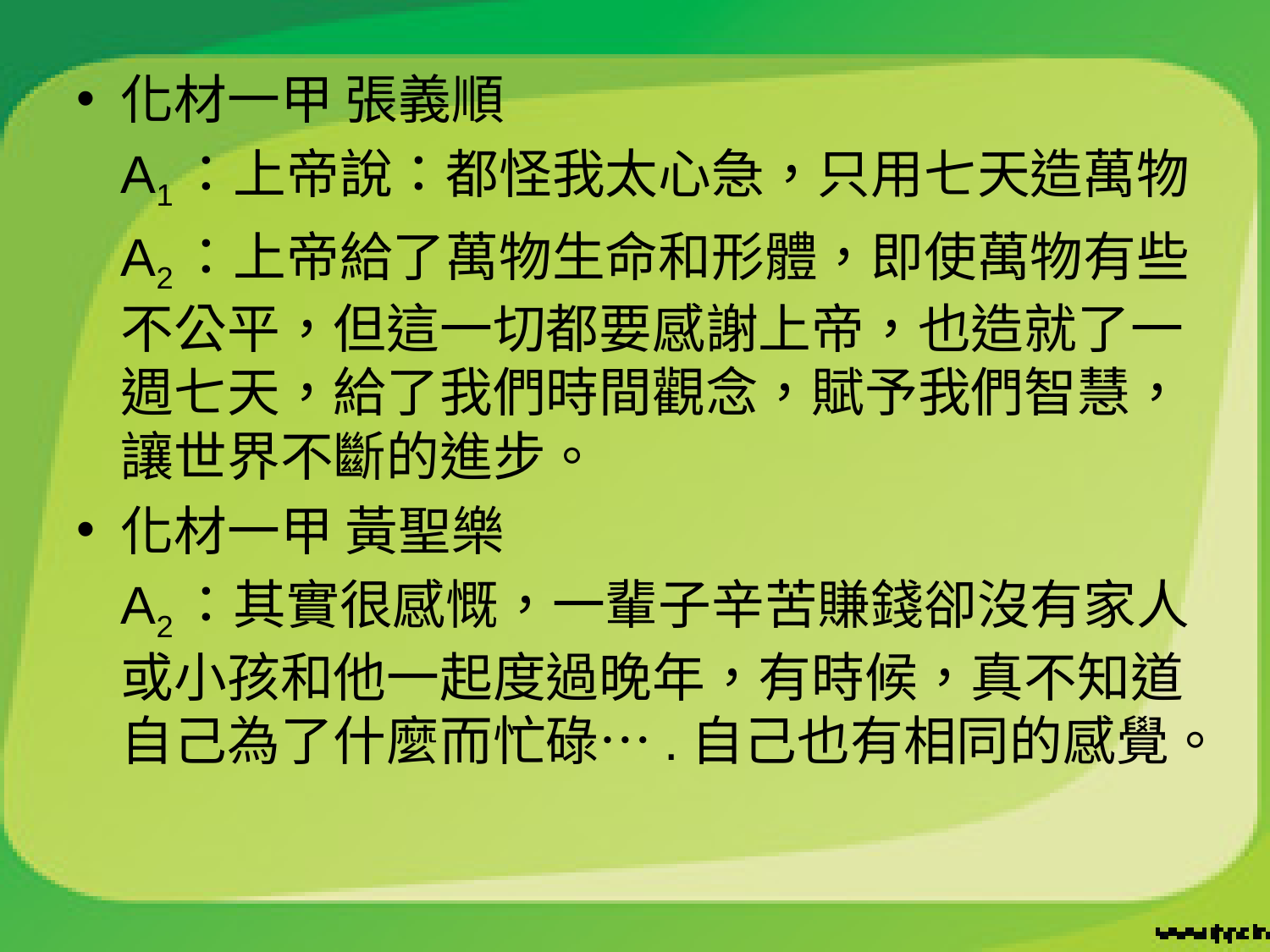

化材一甲 張義順
	A1：上帝說：都怪我太心急，只用七天造萬物
	A2：上帝給了萬物生命和形體，即使萬物有些不公平，但這一切都要感謝上帝，也造就了一週七天，給了我們時間觀念，賦予我們智慧，讓世界不斷的進步。
化材一甲 黃聖樂
	A2：其實很感慨，一輩子辛苦賺錢卻沒有家人或小孩和他一起度過晚年，有時候，真不知道自己為了什麼而忙碌….自己也有相同的感覺。